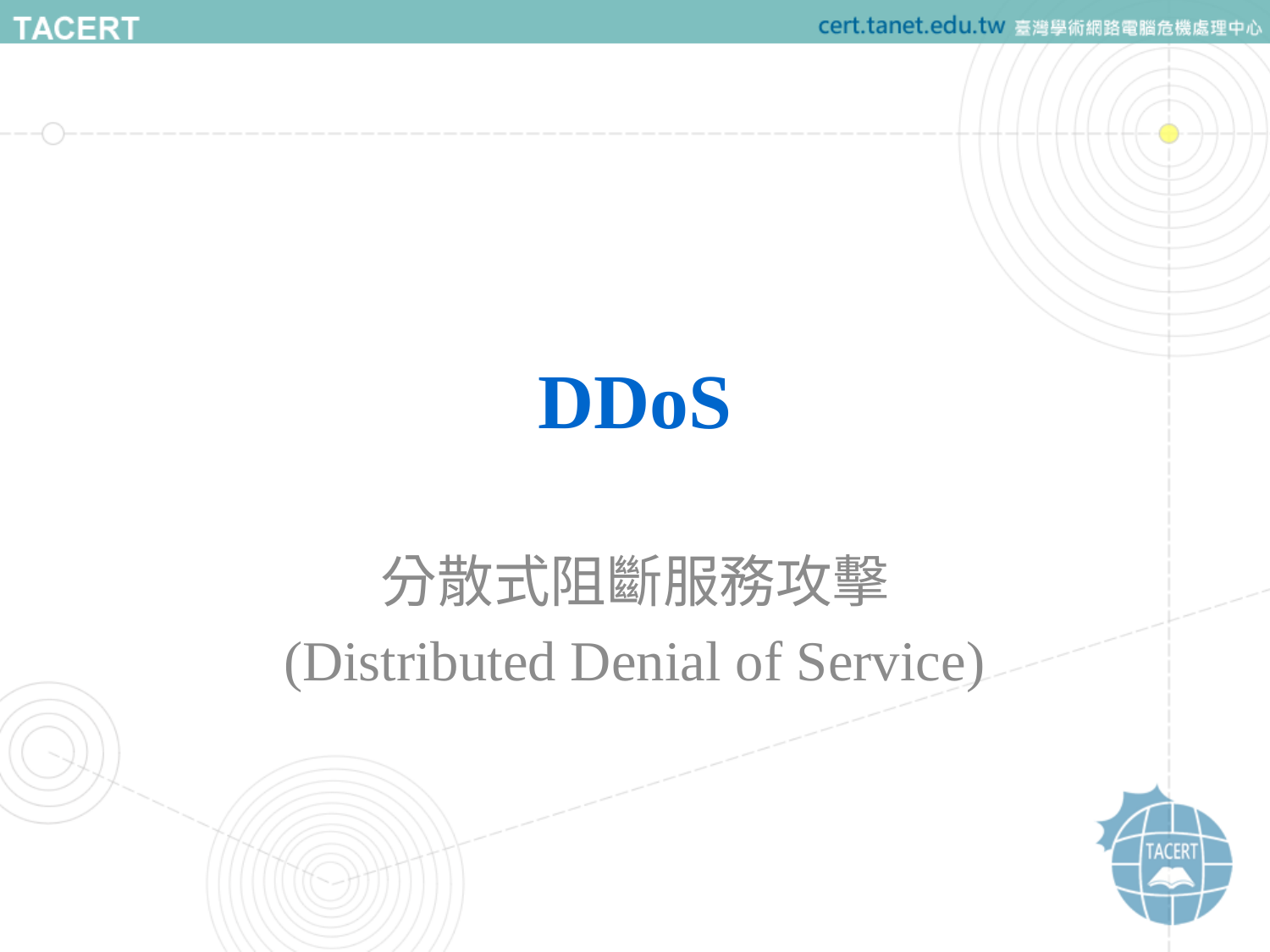

# DDoS
分散式阻斷服務攻擊
(Distributed Denial of Service)